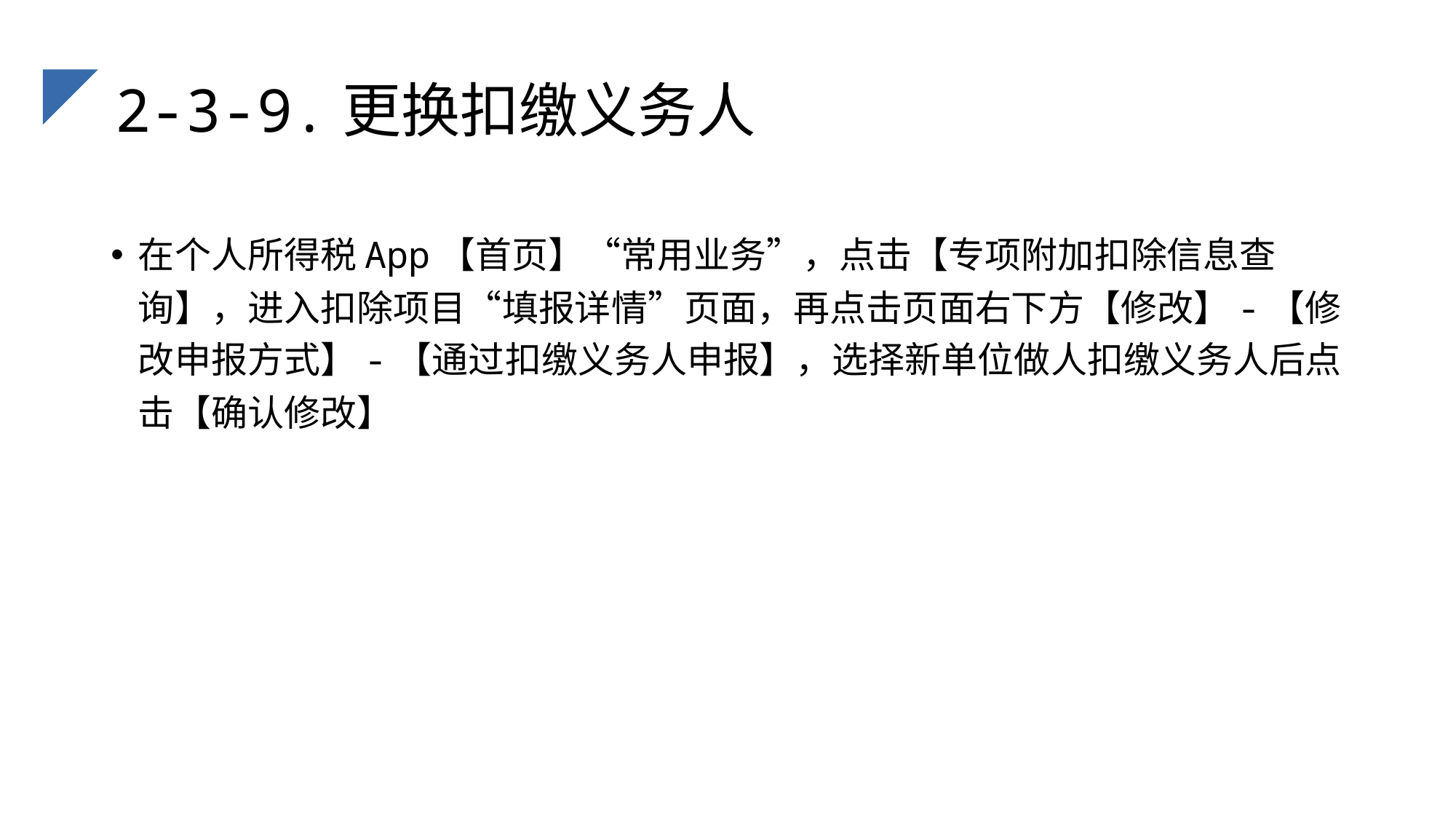

# 2-3-9.更换扣缴义务人
在个人所得税App【首页】“常用业务”，点击【专项附加扣除信息查询】，进入扣除项目“填报详情”页面，再点击页面右下方【修改】-【修改申报方式】-【通过扣缴义务人申报】，选择新单位做人扣缴义务人后点击【确认修改】